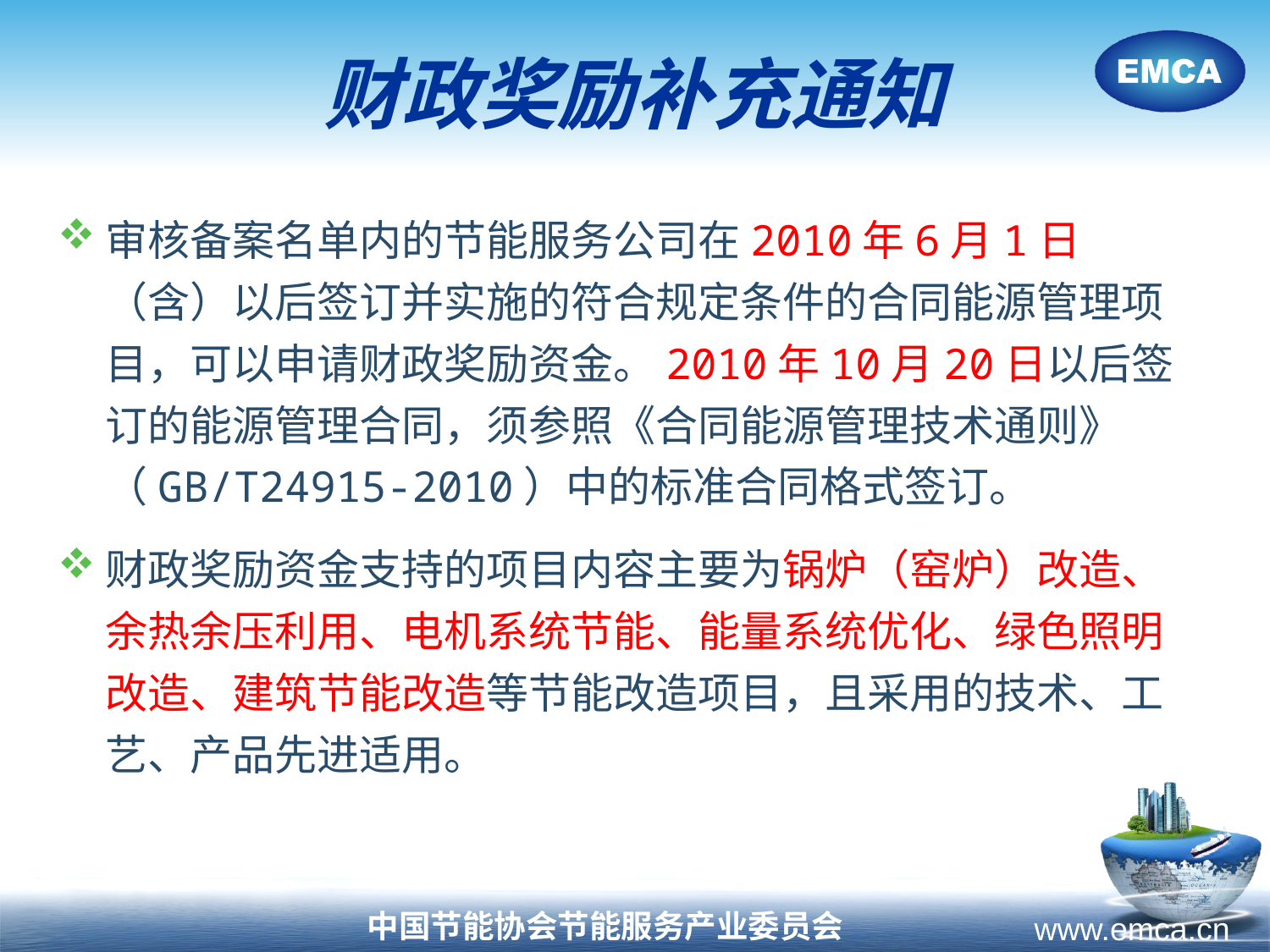

财政奖励补充通知
审核备案名单内的节能服务公司在2010年6月1日（含）以后签订并实施的符合规定条件的合同能源管理项目，可以申请财政奖励资金。2010年10月20日以后签订的能源管理合同，须参照《合同能源管理技术通则》（GB/T24915-2010）中的标准合同格式签订。
财政奖励资金支持的项目内容主要为锅炉（窑炉）改造、余热余压利用、电机系统节能、能量系统优化、绿色照明改造、建筑节能改造等节能改造项目，且采用的技术、工艺、产品先进适用。